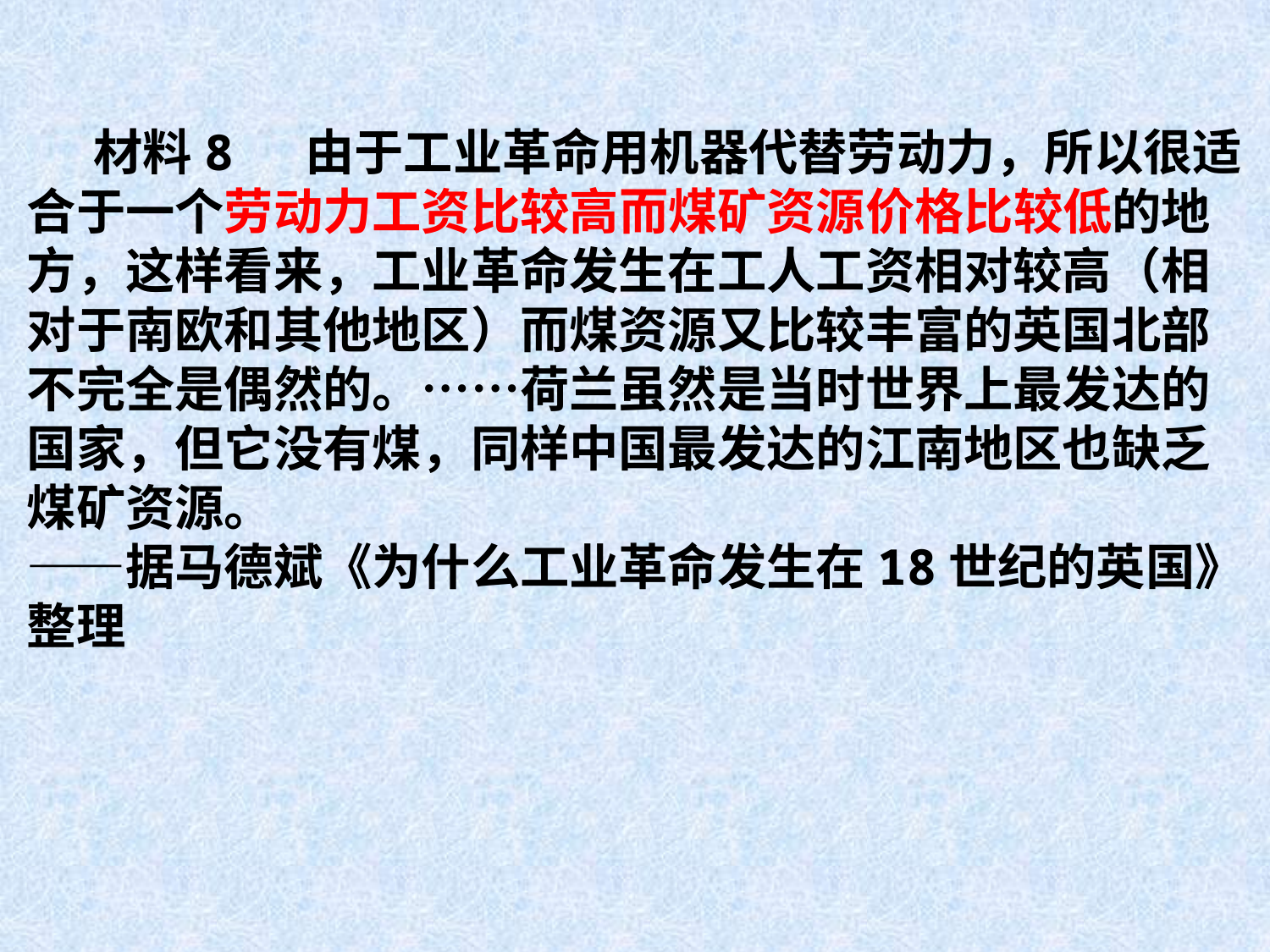

材料8  由于工业革命用机器代替劳动力，所以很适合于一个劳动力工资比较高而煤矿资源价格比较低的地方，这样看来，工业革命发生在工人工资相对较高（相对于南欧和其他地区）而煤资源又比较丰富的英国北部不完全是偶然的。……荷兰虽然是当时世界上最发达的国家，但它没有煤，同样中国最发达的江南地区也缺乏煤矿资源。
——据马德斌《为什么工业革命发生在18世纪的英国》 整理